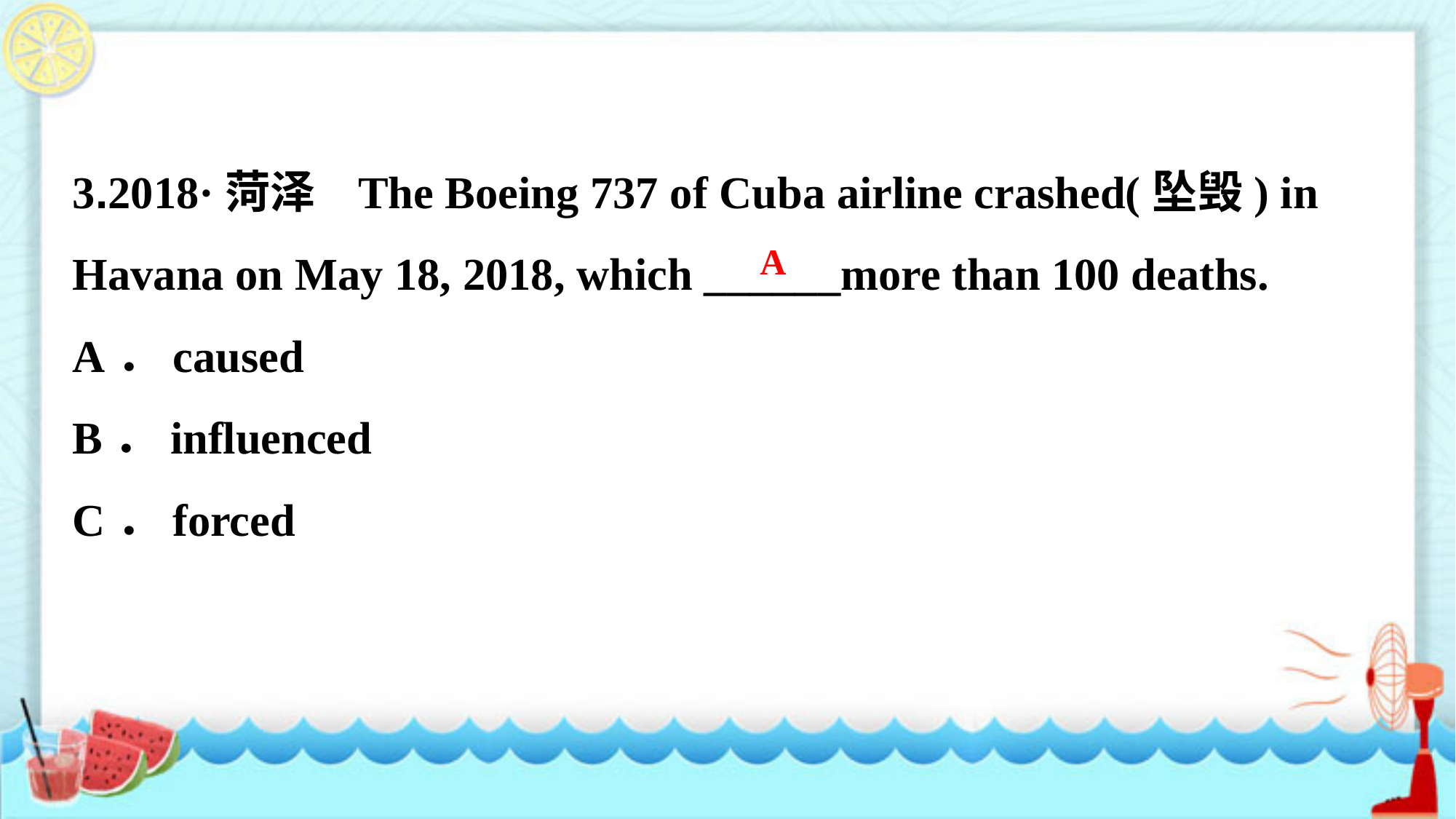

3.2018·菏泽   The Boeing 737 of Cuba airline crashed(坠毁) in Havana on May 18, 2018, which ______more than 100 deaths.
A．caused
B．influenced
C．forced
A